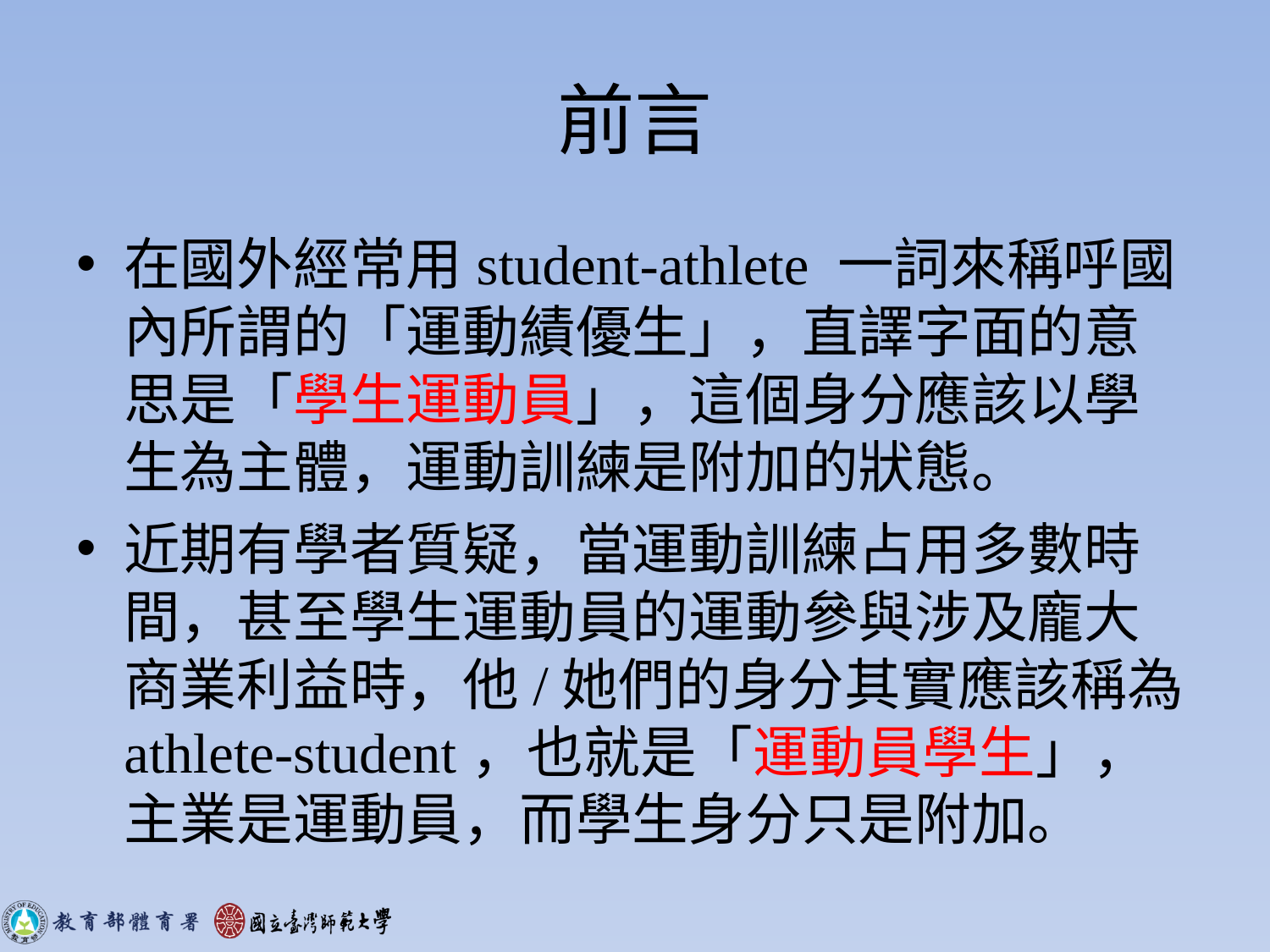

# 前言
在國外經常用student-athlete 一詞來稱呼國內所謂的「運動績優生」，直譯字面的意思是「學生運動員」，這個身分應該以學生為主體，運動訓練是附加的狀態。
近期有學者質疑，當運動訓練占用多數時間，甚至學生運動員的運動參與涉及龐大商業利益時，他/她們的身分其實應該稱為athlete-student，也就是「運動員學生」，主業是運動員，而學生身分只是附加。